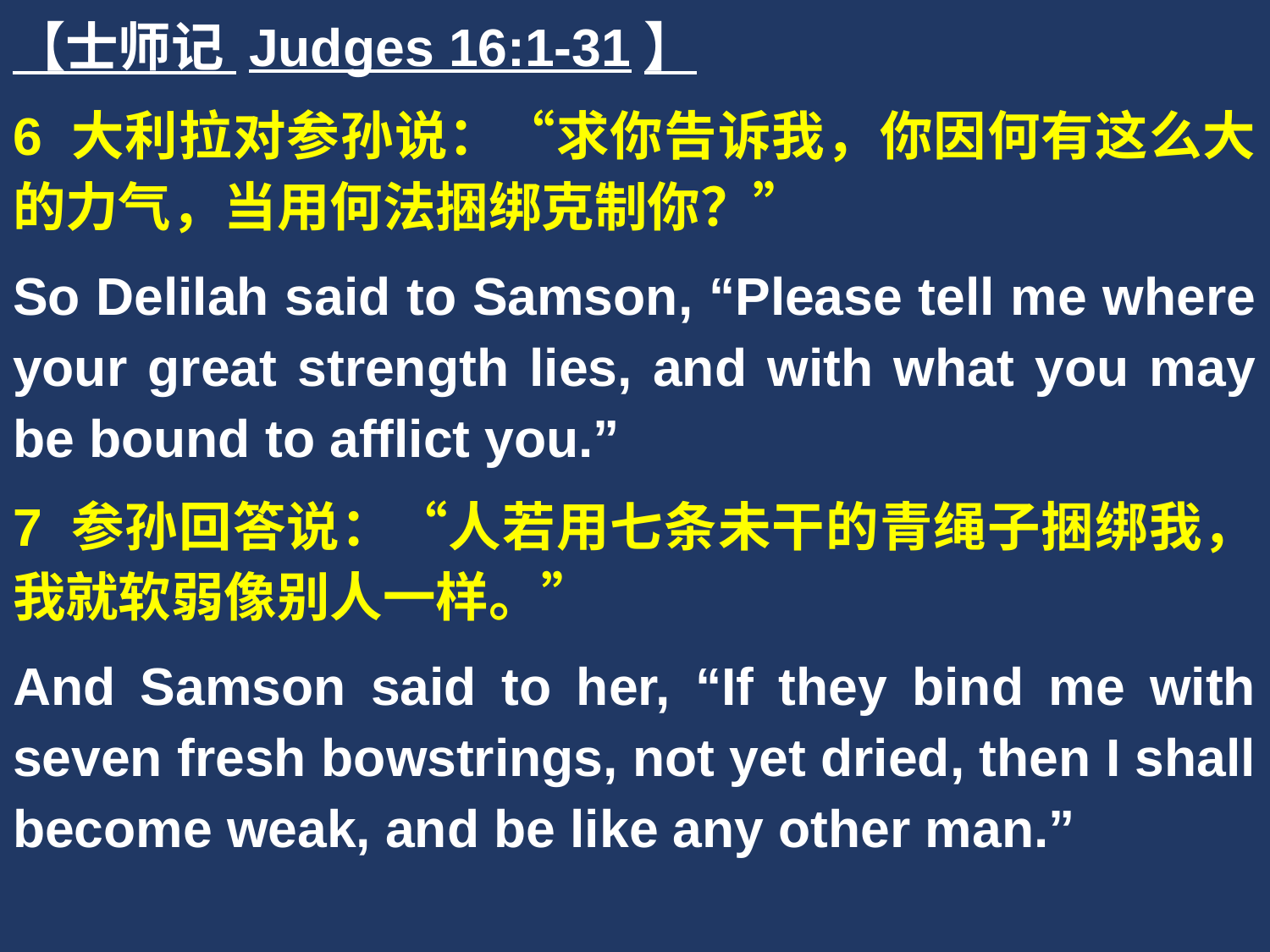

【士师记 Judges 16:1-31】
6 大利拉对参孙说：“求你告诉我，你因何有这么大的力气，当用何法捆绑克制你？”
So Delilah said to Samson, “Please tell me where your great strength lies, and with what you may be bound to afflict you.”
7 参孙回答说：“人若用七条未干的青绳子捆绑我，我就软弱像别人一样。”
And Samson said to her, “If they bind me with seven fresh bowstrings, not yet dried, then I shall become weak, and be like any other man.”